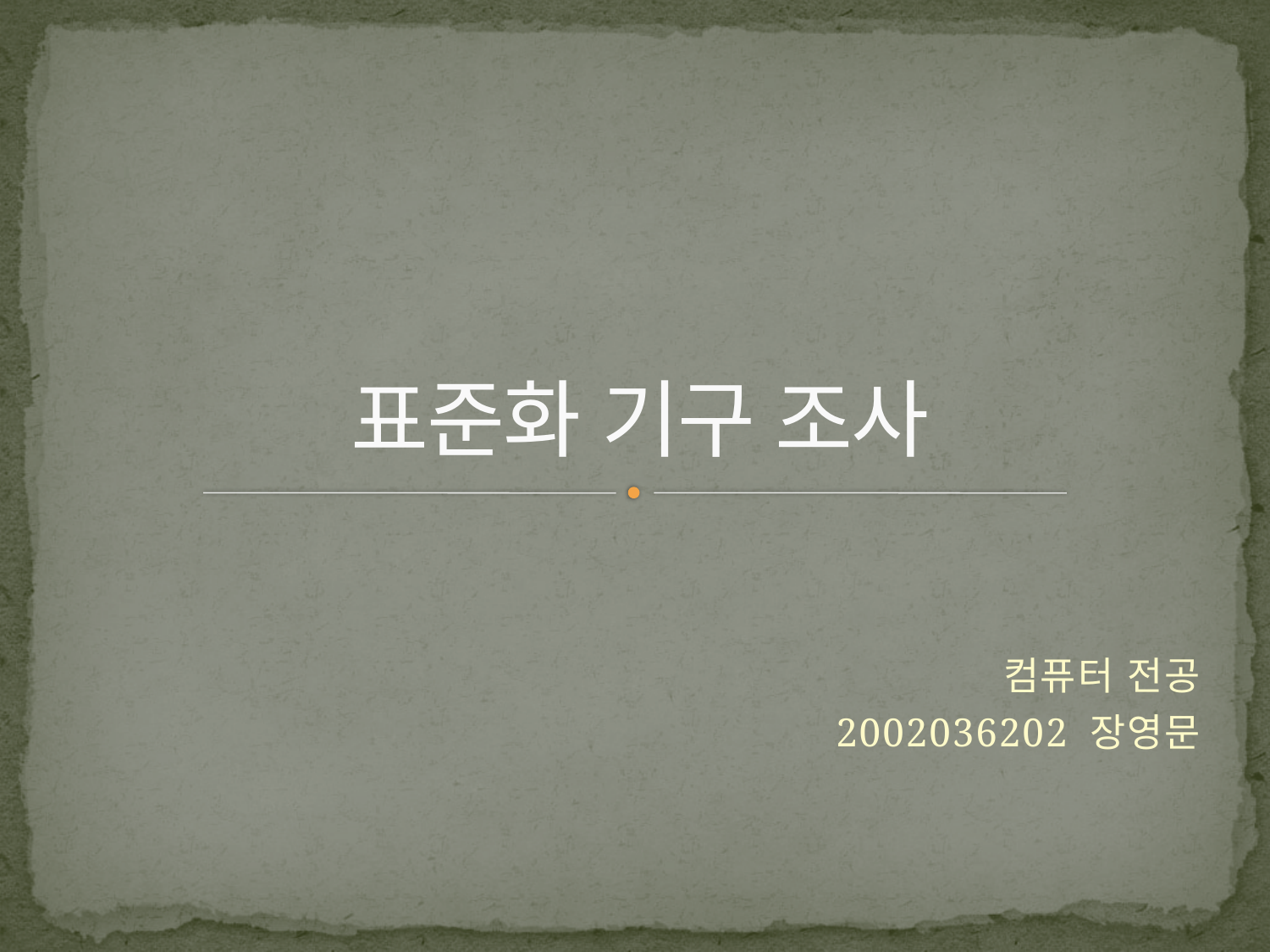

# 표준화 기구 조사
컴퓨터 전공
2002036202 장영문